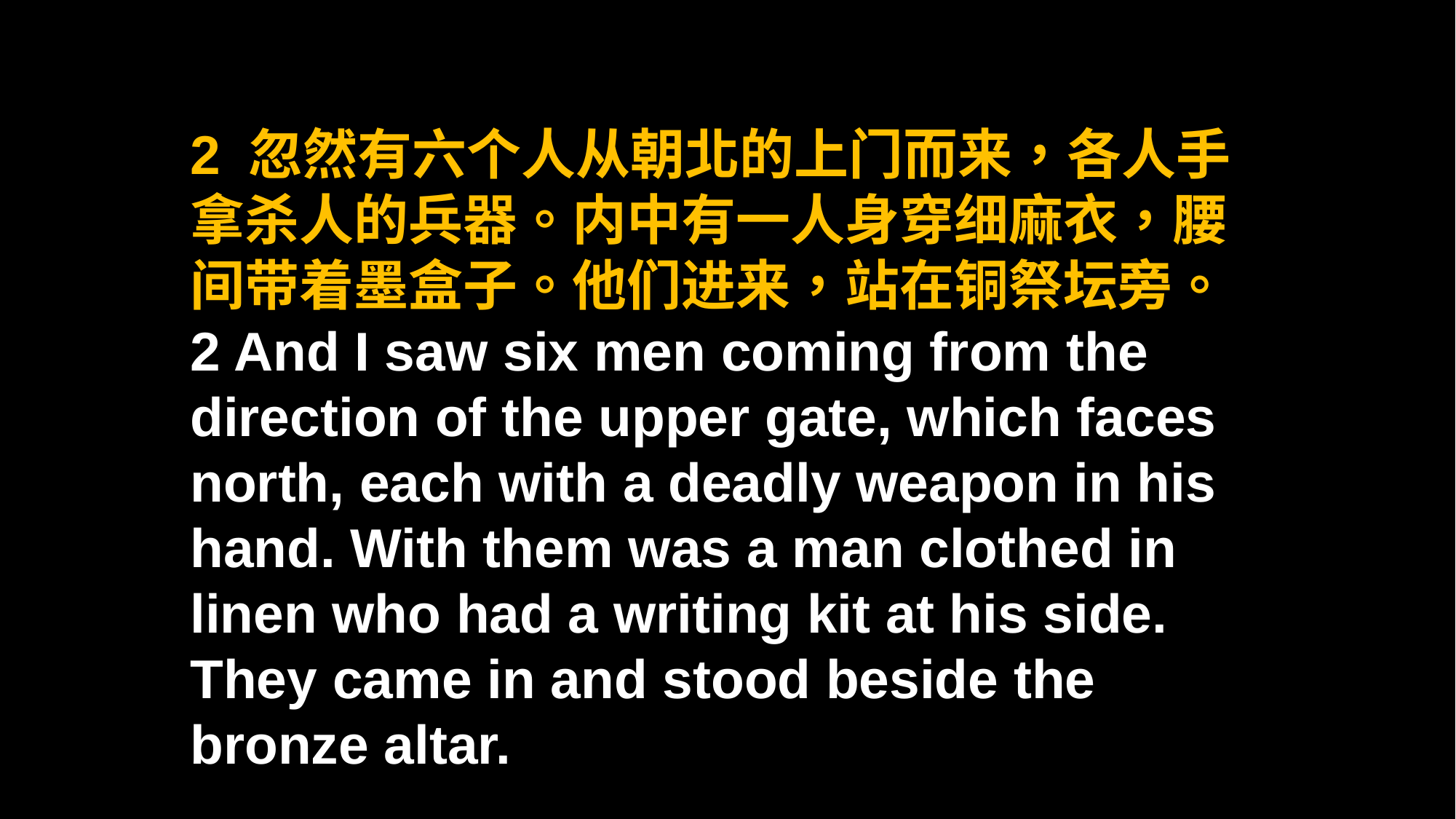

2 忽然有六个人从朝北的上门而来，各人手拿杀人的兵器。内中有一人身穿细麻衣，腰间带着墨盒子。他们进来，站在铜祭坛旁。
2 And I saw six men coming from the direction of the upper gate, which faces north, each with a deadly weapon in his hand. With them was a man clothed in linen who had a writing kit at his side. They came in and stood beside the bronze altar.